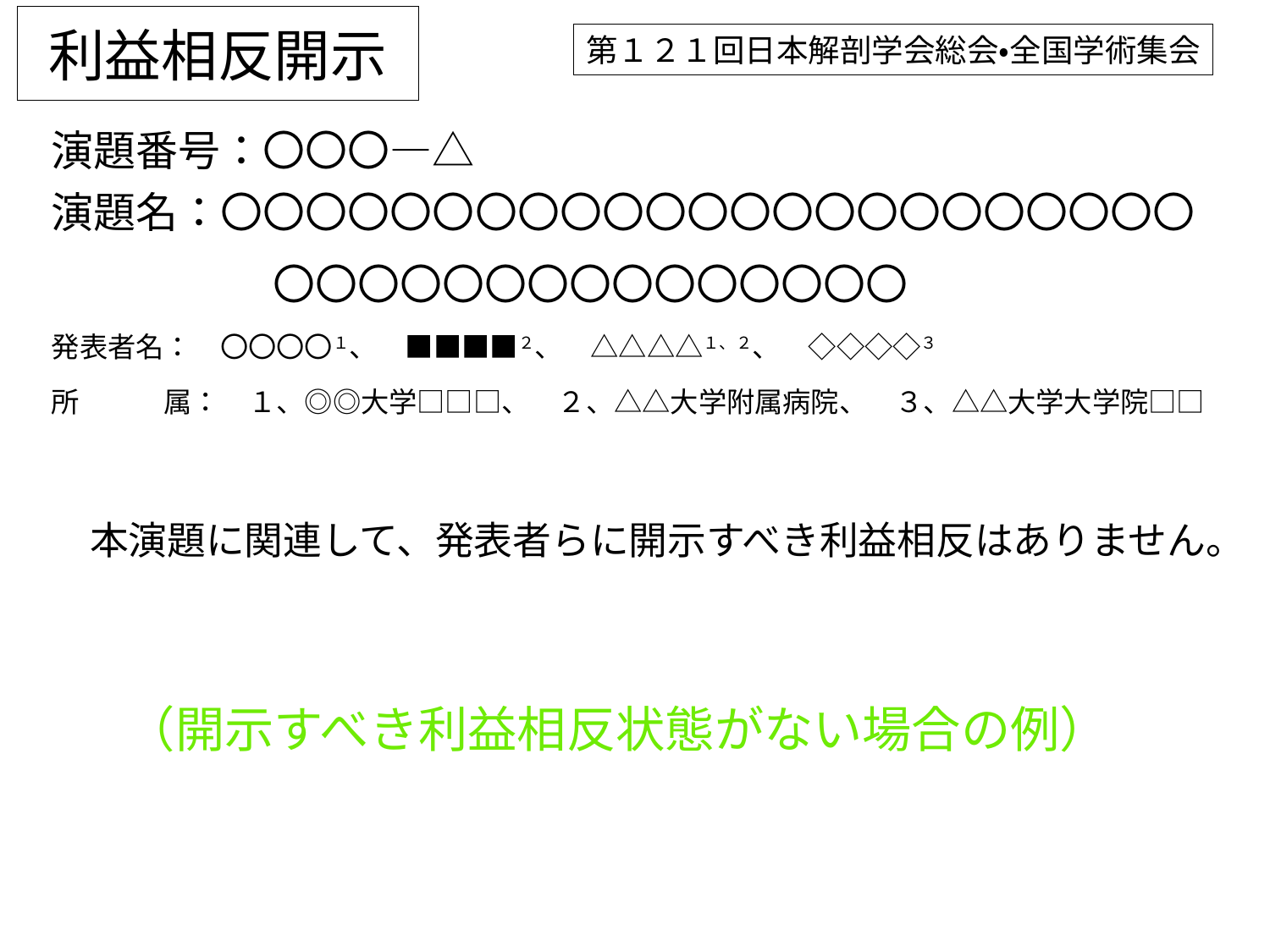

# 利益相反開示
第１２１回日本解剖学会総会・全国学術集会
演題番号：〇〇〇—△
演題名：〇〇〇〇〇〇〇〇〇〇〇〇〇〇〇〇〇〇〇〇〇〇〇
　　　　　 〇〇〇〇〇〇〇〇〇〇〇〇〇〇〇
発表者名：　〇〇〇〇１、　■■■■２、　△△△△１、２、　◇◇◇◇３
所　　　属：　１、◎◎大学□□□、　２、△△大学附属病院、　３、△△大学大学院□□

本演題に関連して、発表者らに開示すべき利益相反はありません。
（開示すべき利益相反状態がない場合の例）